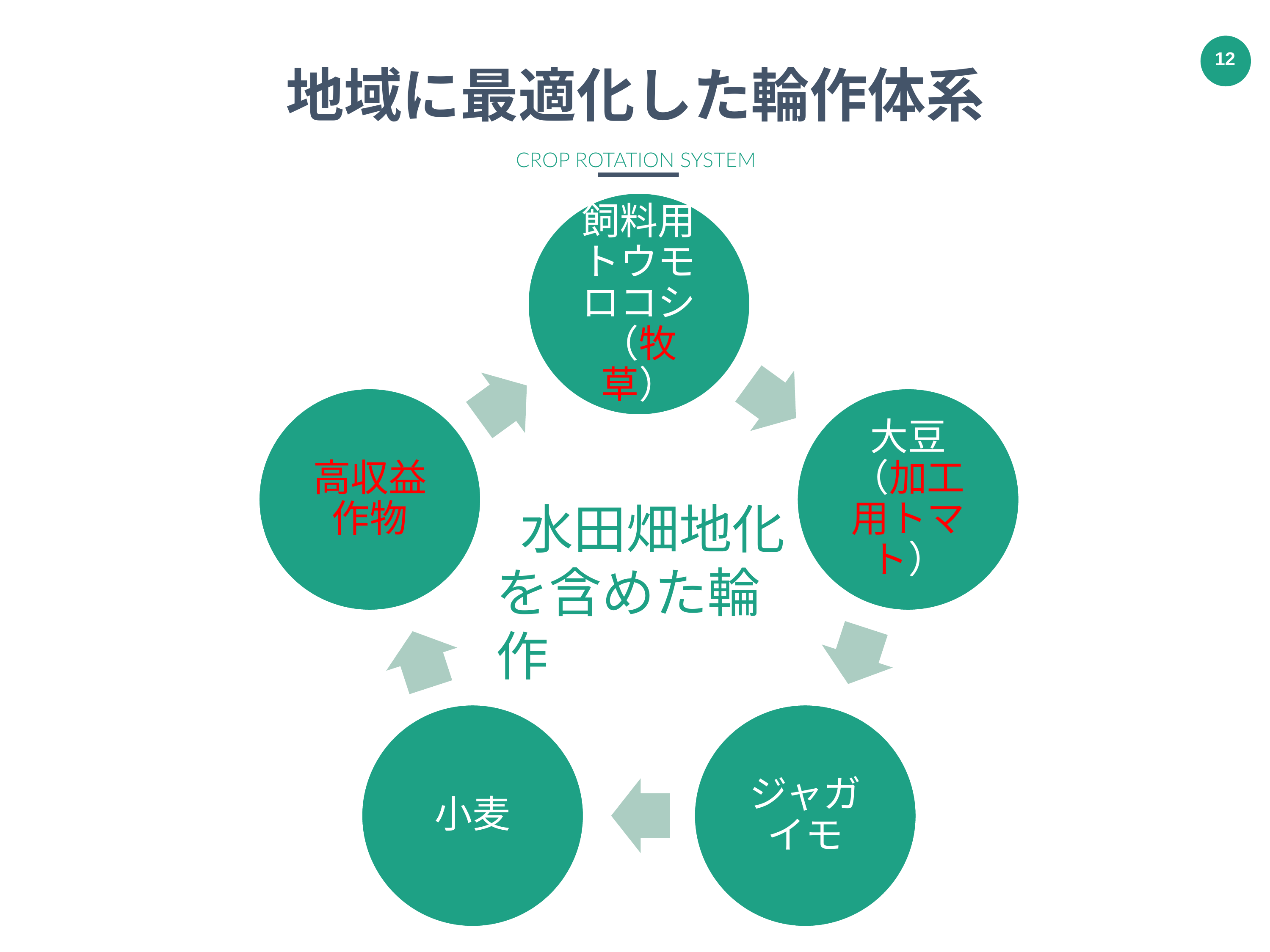

地域に最適化した輪作体系
CROP ROTATION SYSTEM

飼料用トウモロコシ（牧草）

大豆
（加工用トマト）

ジャガイモ

小麦

高収益作物

 水田畑地化
を含めた輪作